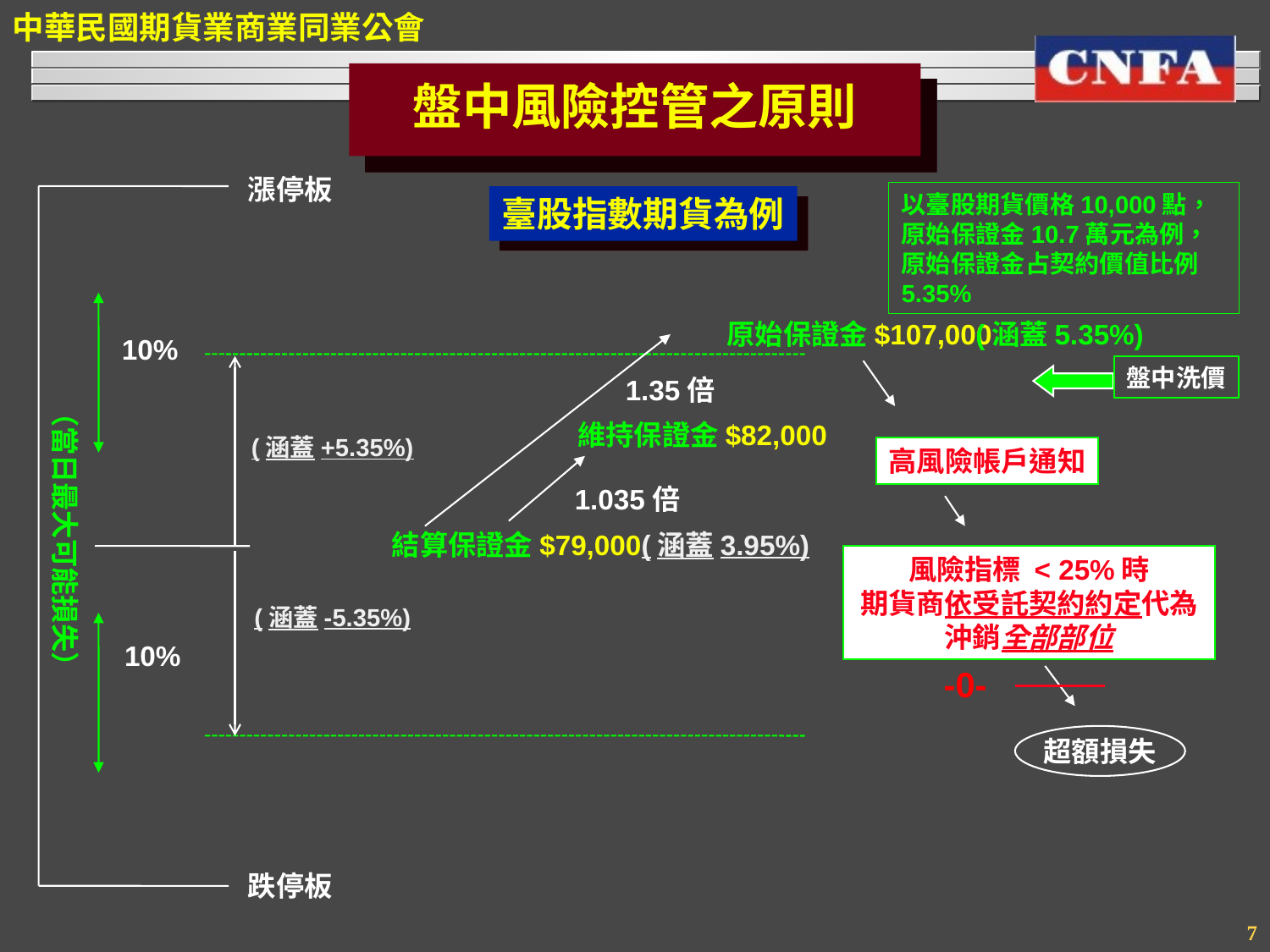

盤中風險控管之原則
漲停板

10%
（當日最大可能損失）

10%
跌停板

以臺股期貨價格10,000點，原始保證金10.7萬元為例，原始保證金占契約價值比例5.35%
臺股指數期貨為例
原始保證金$107,000
(涵蓋5.35%)

(涵蓋+5.35%)
(涵蓋-5.35%)

盤中洗價

高風險帳戶通知
1.35倍
維持保證金$82,000

1.035倍

-0-

超額損失
結算保證金$79,000(涵蓋3.95%)
風險指標 < 25%時
期貨商依受託契約約定代為沖銷全部部位